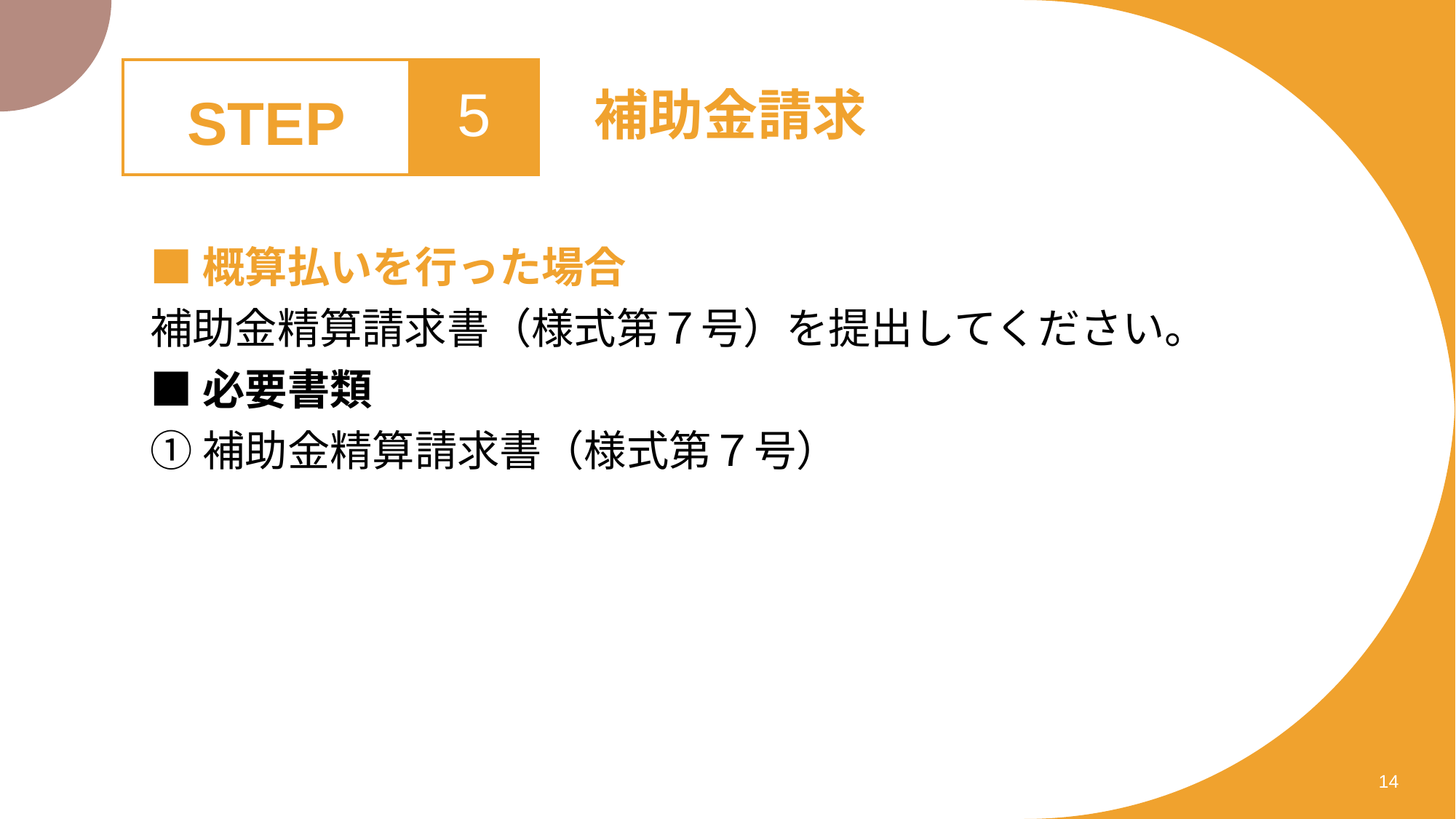

5
補助金請求
■概算払いを行った場合
補助金精算請求書（様式第７号）を提出してください。
■必要書類
①補助金精算請求書（様式第７号）
14